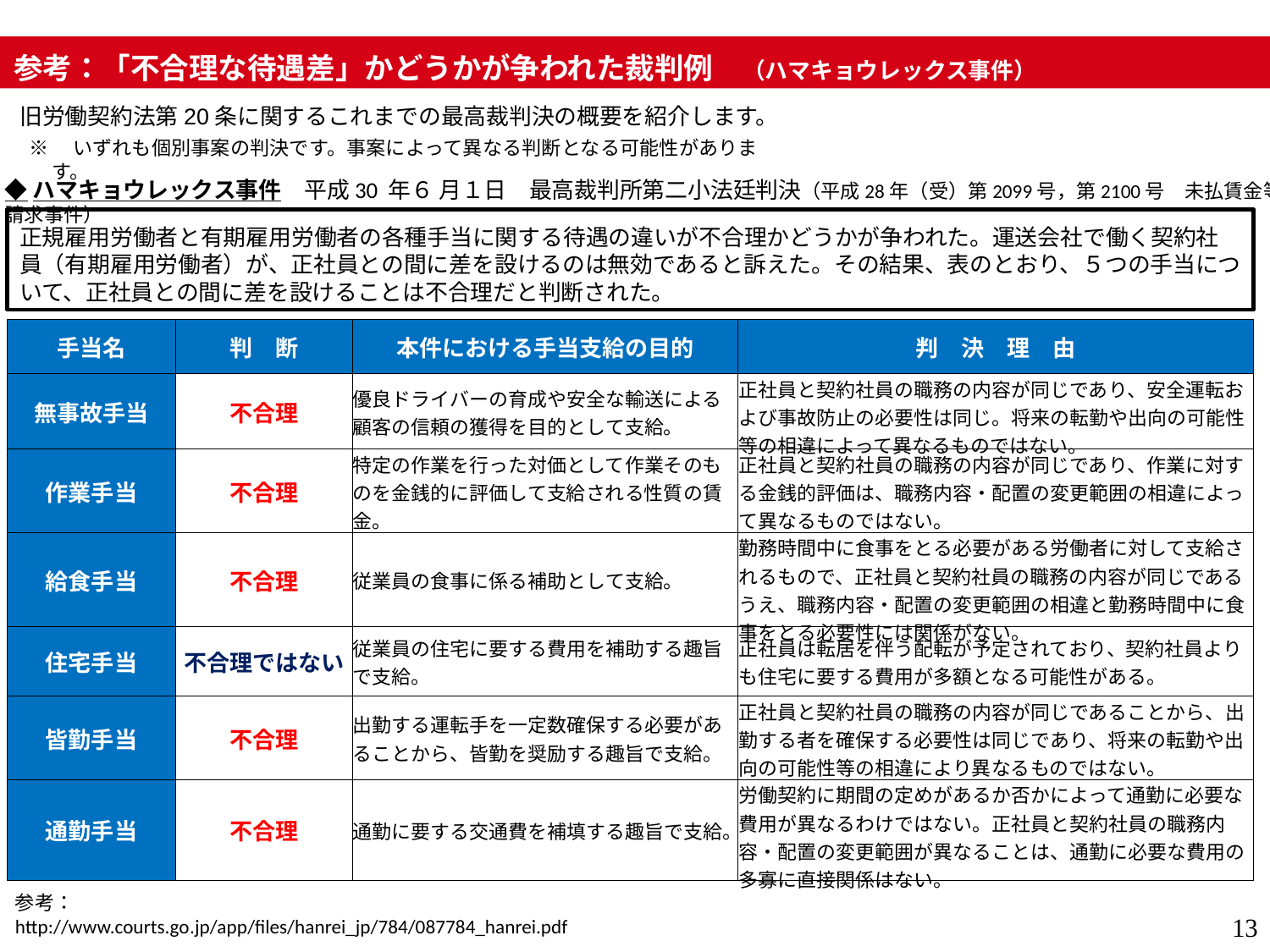

参考：「不合理な待遇差」かどうかが争われた裁判例　（ハマキョウレックス事件）
旧労働契約法第20条に関するこれまでの最高裁判決の概要を紹介します。
※　いずれも個別事案の判決です。事案によって異なる判断となる可能性があります。
◆ハマキョウレックス事件　平成30 年６ 月１日　最高裁判所第二小法廷判決（平成28年（受）第2099号，第2100号　未払賃金等支払請求事件）
正規雇用労働者と有期雇用労働者の各種手当に関する待遇の違いが不合理かどうかが争われた。運送会社で働く契約社員（有期雇用労働者）が、正社員との間に差を設けるのは無効であると訴えた。その結果、表のとおり、５つの手当について、正社員との間に差を設けることは不合理だと判断された。
| 手当名 | 判　断 | 本件における手当支給の目的 | 判　決　理　由 |
| --- | --- | --- | --- |
| 無事故手当 | 不合理 | 優良ドライバーの育成や安全な輸送による顧客の信頼の獲得を目的として支給。 | 正社員と契約社員の職務の内容が同じであり、安全運転および事故防止の必要性は同じ。将来の転勤や出向の可能性等の相違によって異なるものではない。 |
| 作業手当 | 不合理 | 特定の作業を行った対価として作業そのものを金銭的に評価して支給される性質の賃金。 | 正社員と契約社員の職務の内容が同じであり、作業に対する金銭的評価は、職務内容・配置の変更範囲の相違によって異なるものではない。 |
| 給食手当 | 不合理 | 従業員の食事に係る補助として支給。 | 勤務時間中に食事をとる必要がある労働者に対して支給されるもので、正社員と契約社員の職務の内容が同じであるうえ、職務内容・配置の変更範囲の相違と勤務時間中に食事をとる必要性には関係がない。 |
| 住宅手当 | 不合理ではない | 従業員の住宅に要する費用を補助する趣旨で支給。 | 正社員は転居を伴う配転が予定されており、契約社員よりも住宅に要する費用が多額となる可能性がある。 |
| 皆勤手当 | 不合理 | 出勤する運転手を一定数確保する必要があることから、皆勤を奨励する趣旨で支給。 | 正社員と契約社員の職務の内容が同じであることから、出勤する者を確保する必要性は同じであり、将来の転勤や出向の可能性等の相違により異なるものではない。 |
| 通勤手当 | 不合理 | 通勤に要する交通費を補填する趣旨で支給。 | 労働契約に期間の定めがあるか否かによって通勤に必要な費用が異なるわけではない。正社員と契約社員の職務内容・配置の変更範囲が異なることは、通勤に必要な費用の多寡に直接関係はない。 |
参考：　http://www.courts.go.jp/app/files/hanrei_jp/784/087784_hanrei.pdf
13